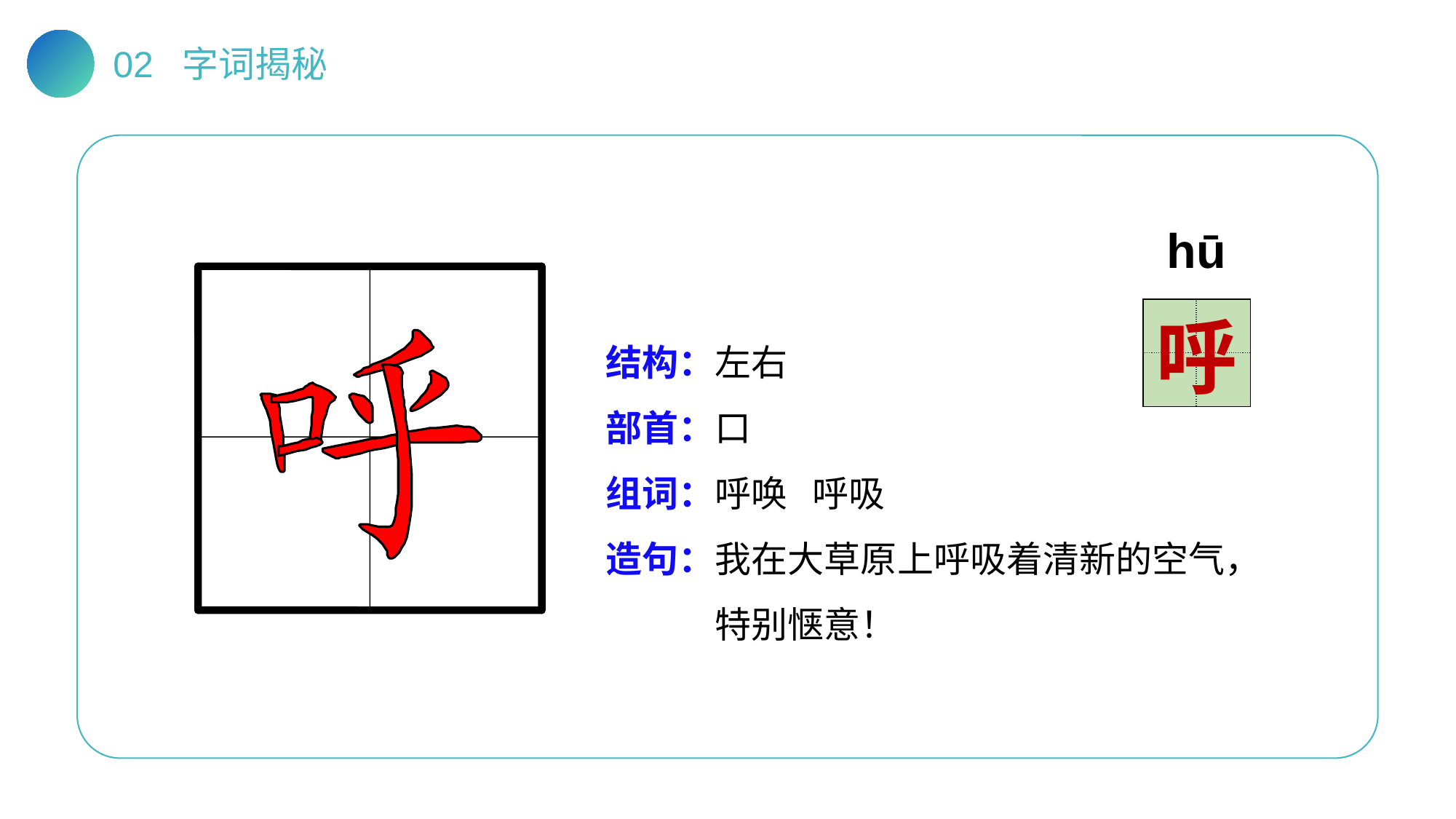

02  字词揭秘

hū

|  |  |
| --- | --- |
|  |  |
呼
结构：
部首：
组词：
造句：

左右
口
呼唤   呼吸
我在大草原上呼吸着清新的空气，
特别惬意！